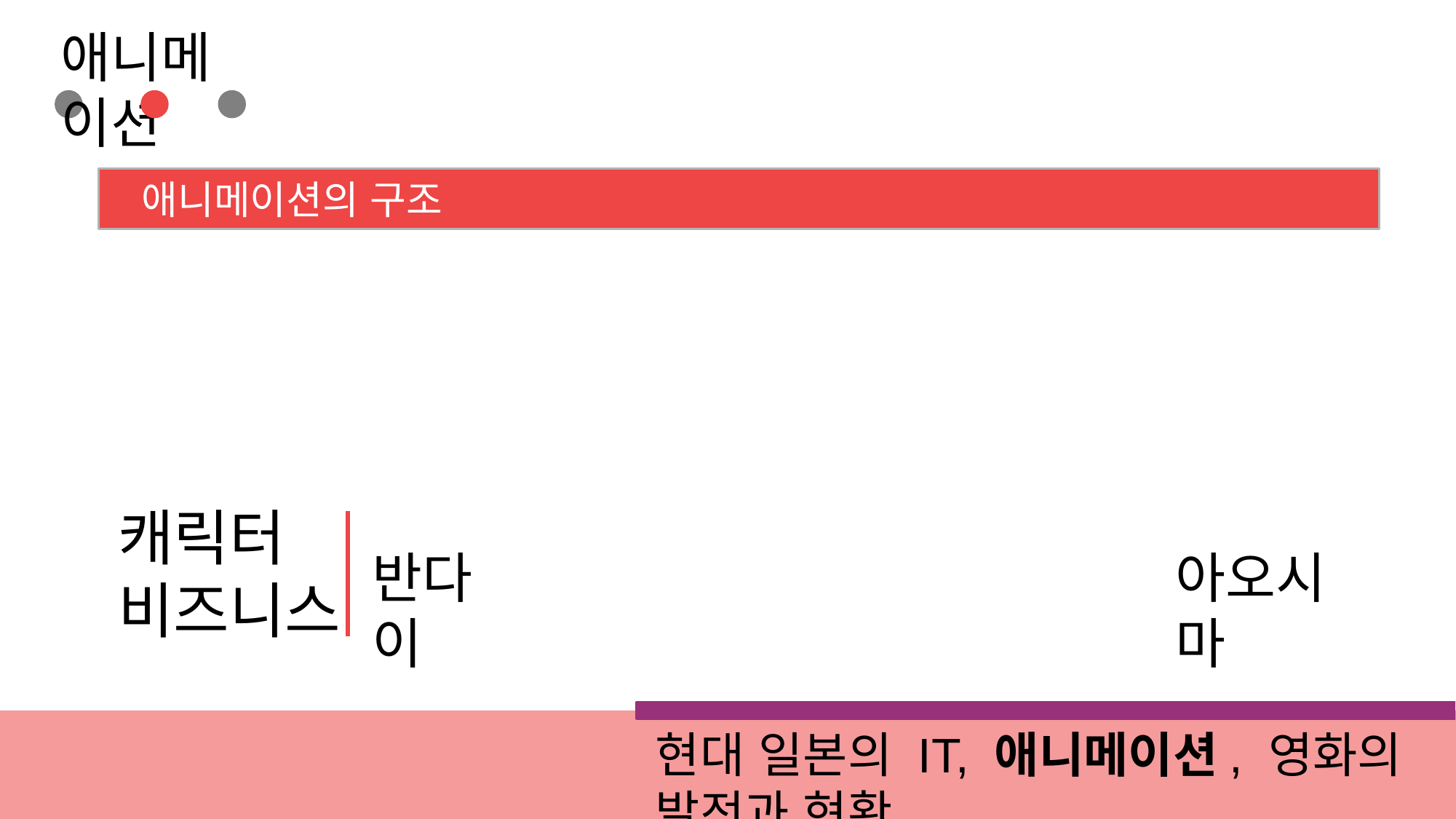

애니메이션

  애니메이션의 구조
캐릭터
비즈니스
반다이
아오시마

현대 일본의 IT, 애니메이션, 영화의 발전과 현황